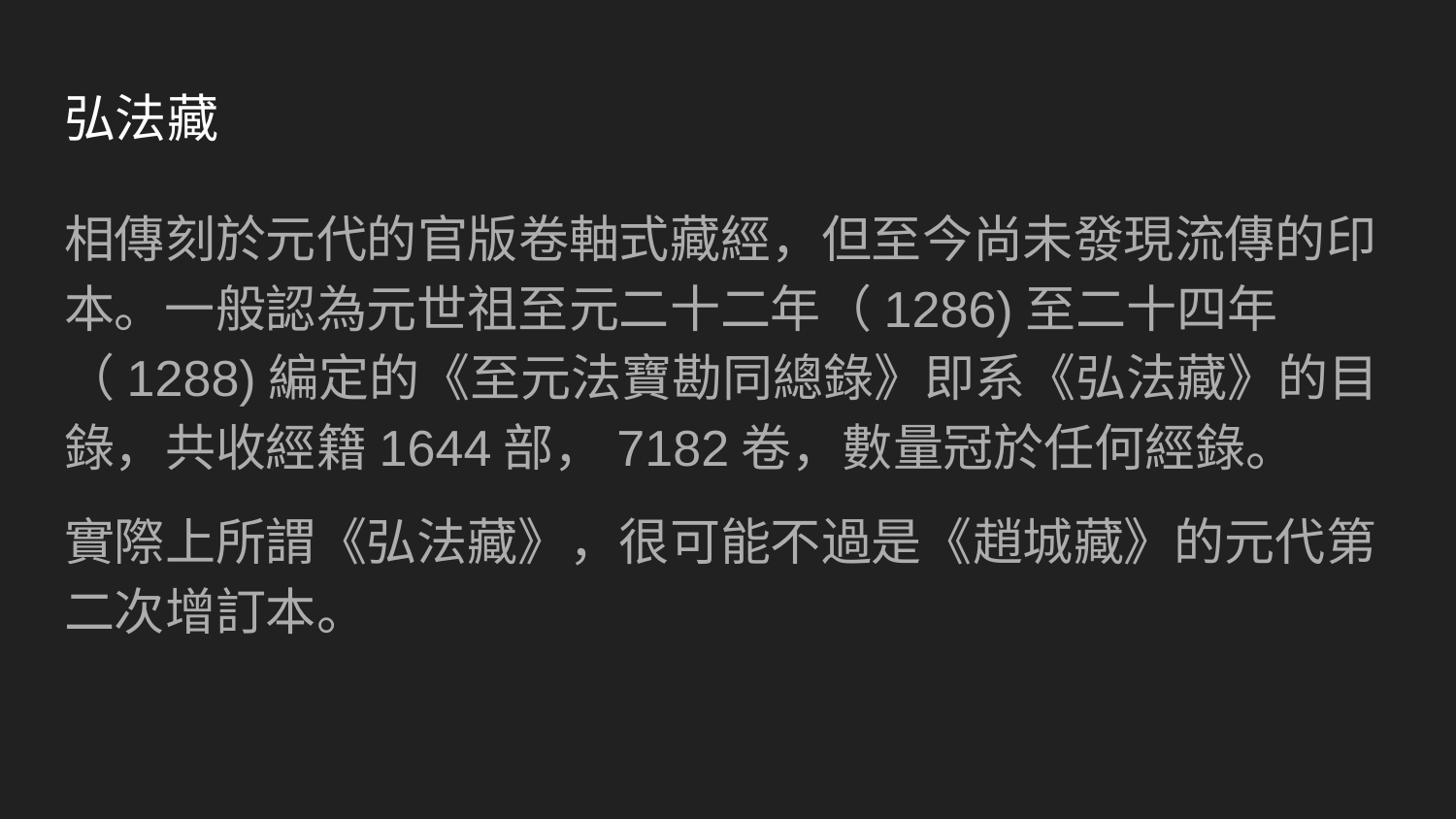

# 弘法藏
相傳刻於元代的官版卷軸式藏經，但至今尚未發現流傳的印本。一般認為元世祖至元二十二年（1286)至二十四年（1288)編定的《至元法寶勘同總錄》即系《弘法藏》的目錄，共收經籍1644部，7182卷，數量冠於任何經錄。
實際上所謂《弘法藏》，很可能不過是《趙城藏》的元代第二次增訂本。